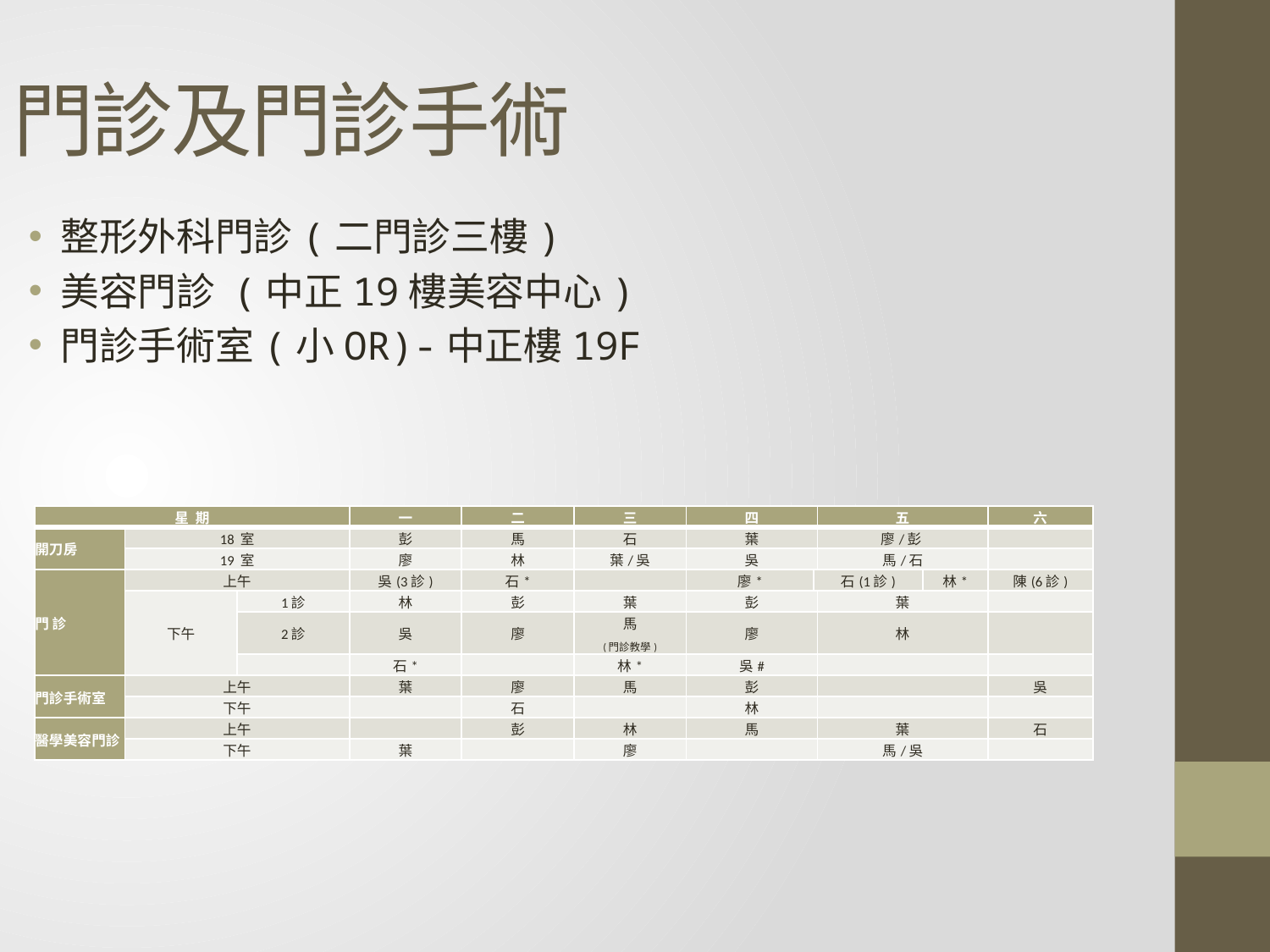

門診及門診手術
整形外科門診(二門診三樓)
美容門診 (中正19樓美容中心)
門診手術室(小OR)-中正樓19F
| 星 期 |  |  | 一 | 二 | 三 | 四 |  | 五 |  | 六 |
| --- | --- | --- | --- | --- | --- | --- | --- | --- | --- | --- |
| 開刀房 | 18 室 |  | 彭 | 馬 | 石 | 葉 |  | 廖/彭 |  |  |
|  | 19 室 |  | 廖 | 林 | 葉/吳 | 吳 |  | 馬/石 |  |  |
| 門 診 | 上午 |  | 吳(3診) | 石\* |  | 廖\* | 石(1診) |  | 林\* | 陳(6診) |
|  | 下午 | 1診 | 林 | 彭 | 葉 | 彭 |  | 葉 |  |  |
|  |  | 2診 | 吳 | 廖 | 馬 (門診教學) | 廖 |  | 林 |  |  |
|  |  |  | 石\* |  | 林\* | 吳# |  |  |  |  |
| 門診手術室 | 上午 |  | 葉 | 廖 | 馬 | 彭 |  |  |  | 吳 |
|  | 下午 |  |  | 石 |  | 林 |  |  |  |  |
| 醫學美容門診 | 上午 |  |  | 彭 | 林 | 馬 |  | 葉 |  | 石 |
|  | 下午 |  | 葉 |  | 廖 |  |  | 馬/吳 |  |  |